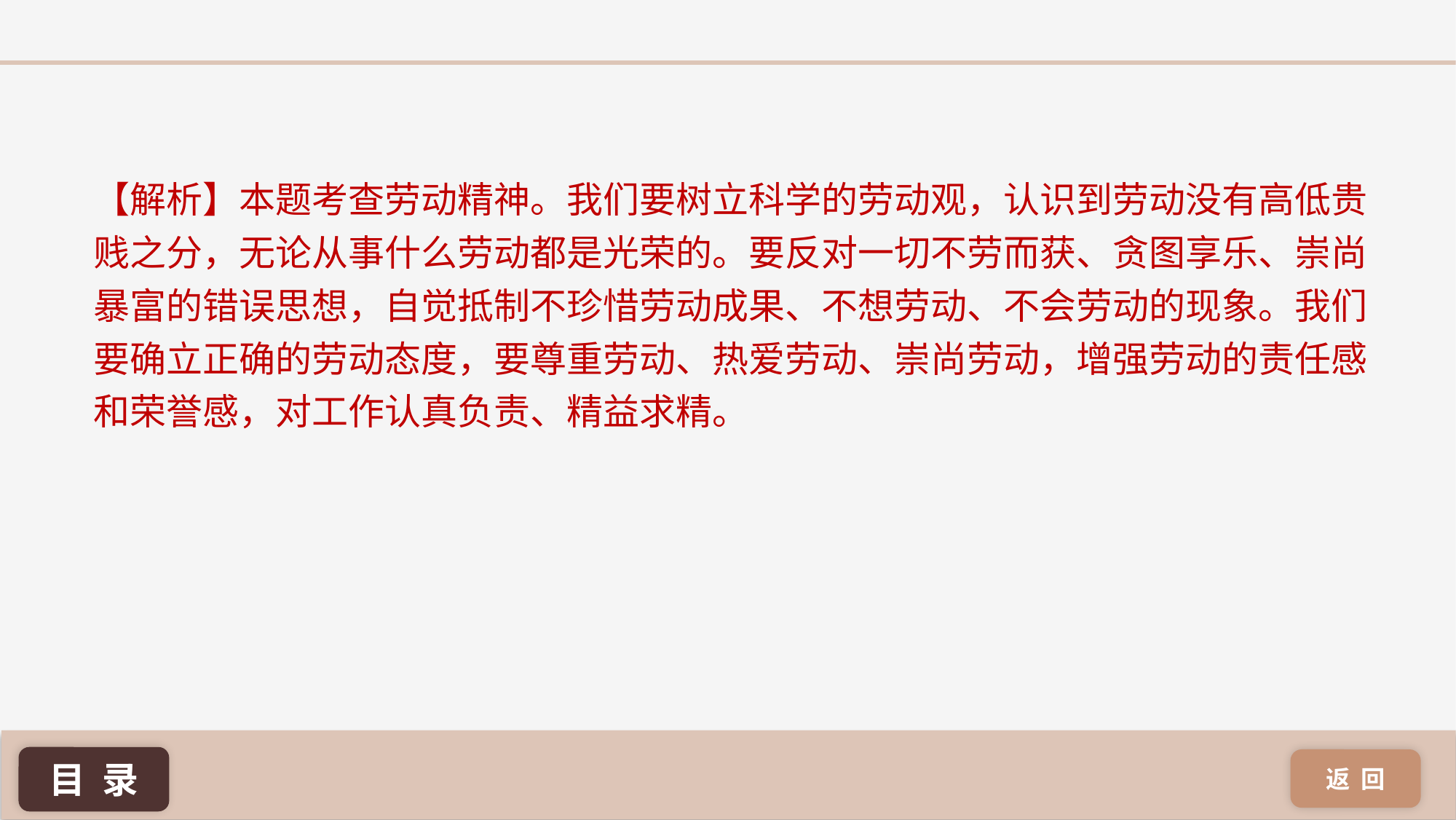

【解析】本题考查劳动精神。我们要树立科学的劳动观，认识到劳动没有高低贵贱之分，无论从事什么劳动都是光荣的。要反对一切不劳而获、贪图享乐、崇尚暴富的错误思想，自觉抵制不珍惜劳动成果、不想劳动、不会劳动的现象。我们要确立正确的劳动态度，要尊重劳动、热爱劳动、崇尚劳动，增强劳动的责任感和荣誉感，对工作认真负责、精益求精。
返  回